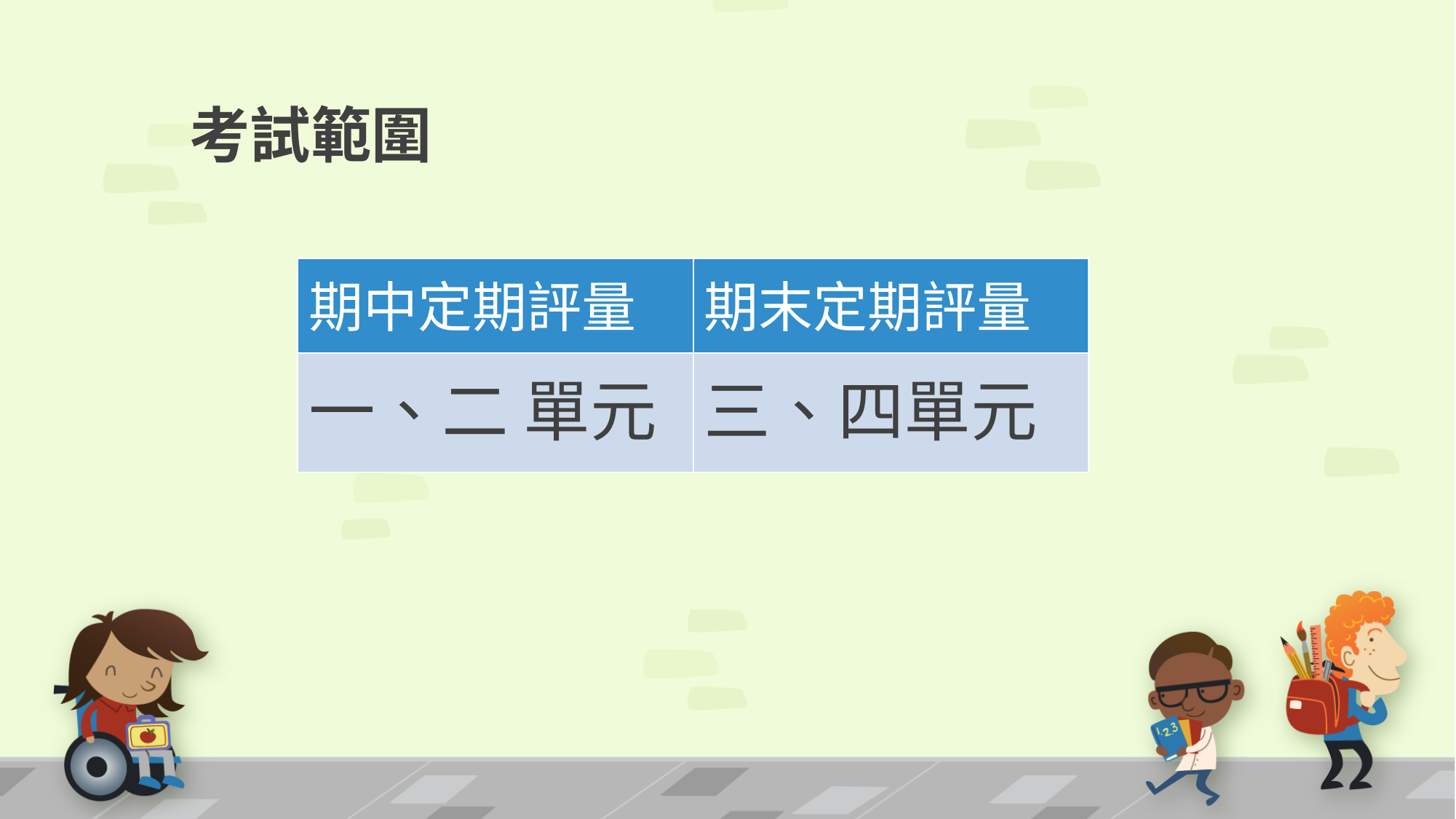

考試範圍
| 期中定期評量 | 期末定期評量 |
| --- | --- |
| 一、二 單元 | 三、四單元 |